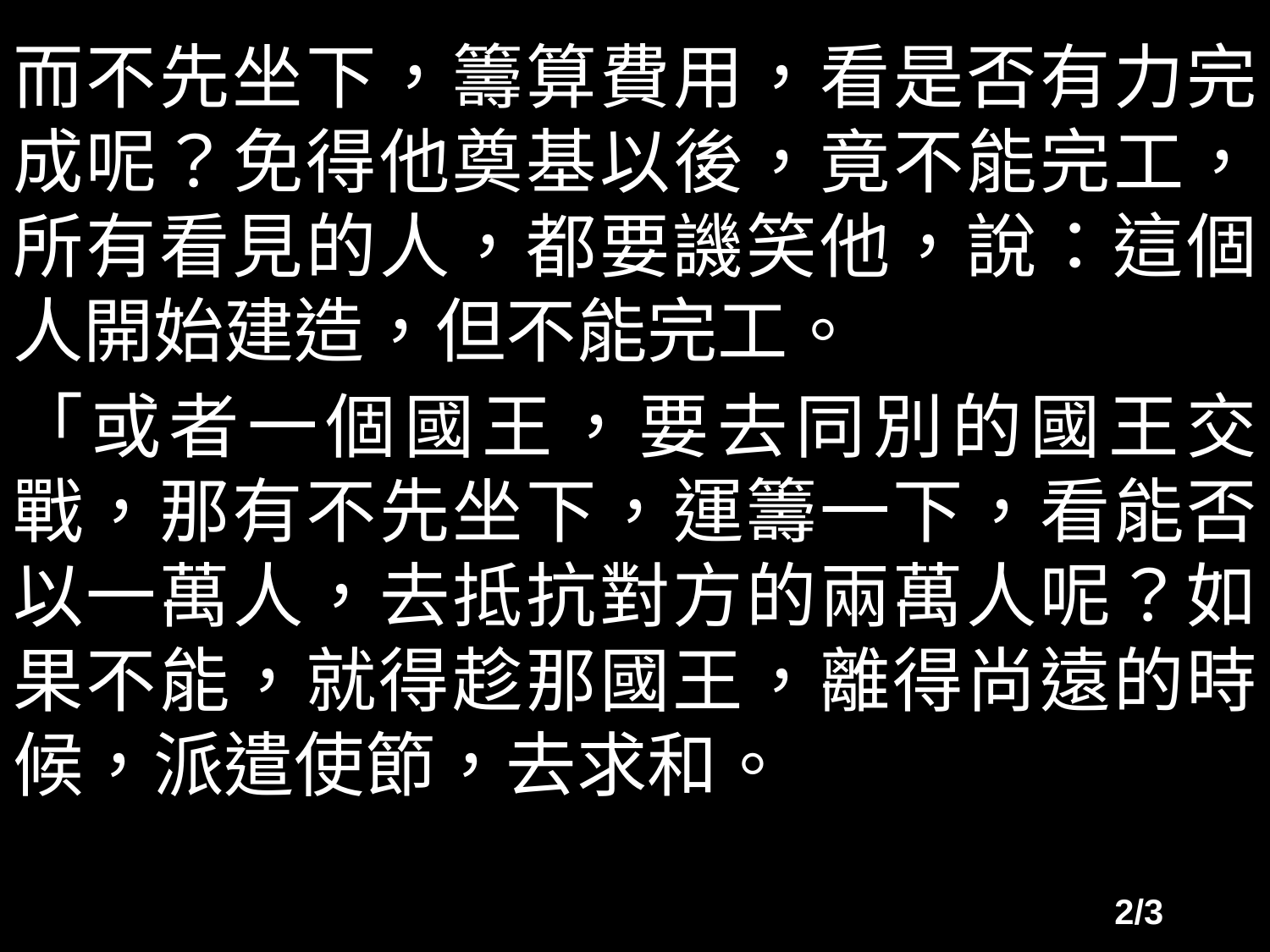

而不先坐下，籌算費用，看是否有力完成呢？免得他奠基以後，竟不能完工，所有看見的人，都要譏笑他，說：這個人開始建造，但不能完工。
「或者一個國王，要去同別的國王交戰，那有不先坐下，運籌一下，看能否以一萬人，去抵抗對方的兩萬人呢？如果不能，就得趁那國王，離得尚遠的時候，派遣使節，去求和。

2/3